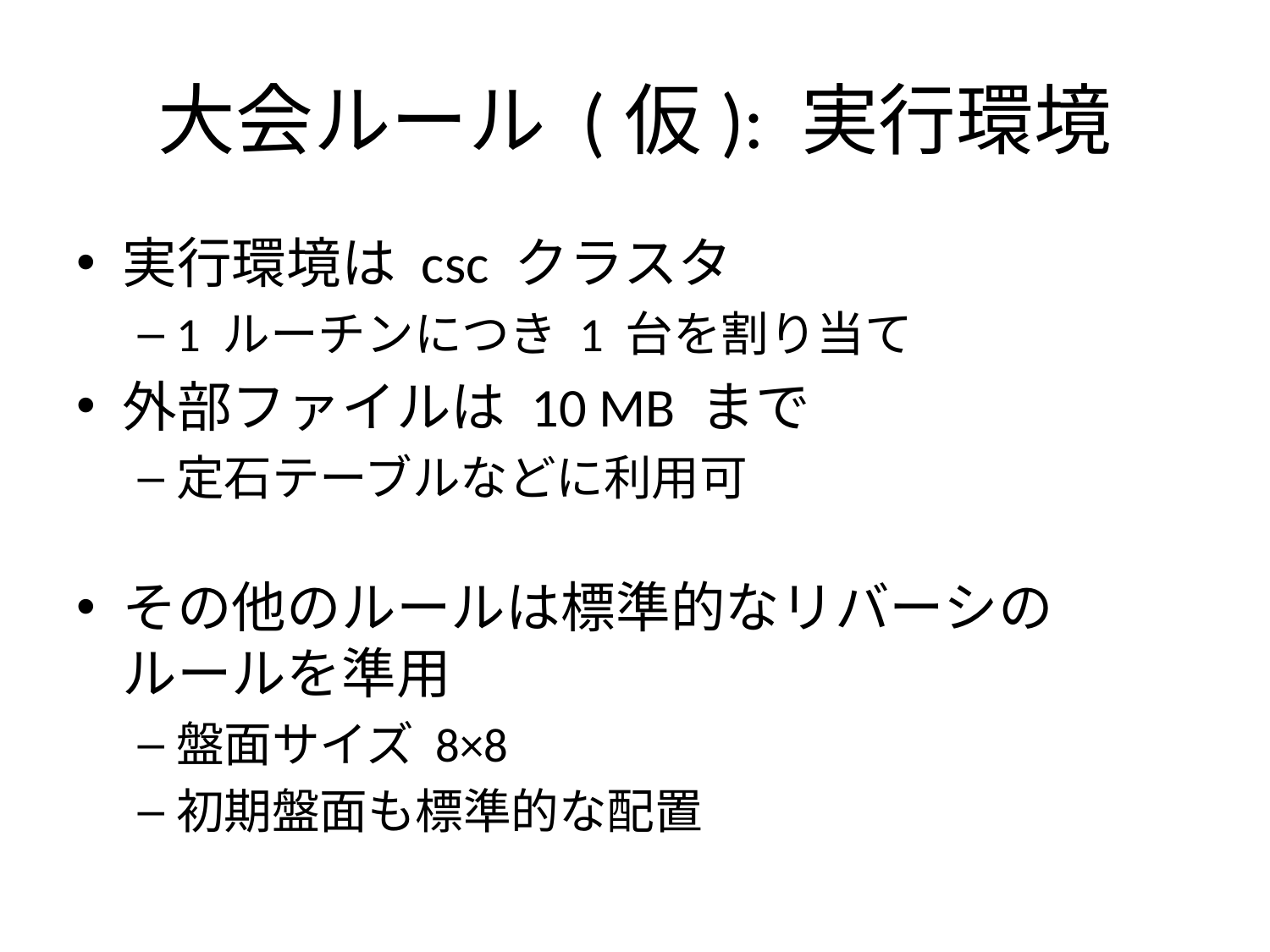

# 大会ルール (仮): 実行環境
実行環境は csc クラスタ
1 ルーチンにつき 1 台を割り当て
外部ファイルは 10 MB まで
定石テーブルなどに利用可
その他のルールは標準的なリバーシの
ルールを準用
盤面サイズ 8×8
初期盤面も標準的な配置